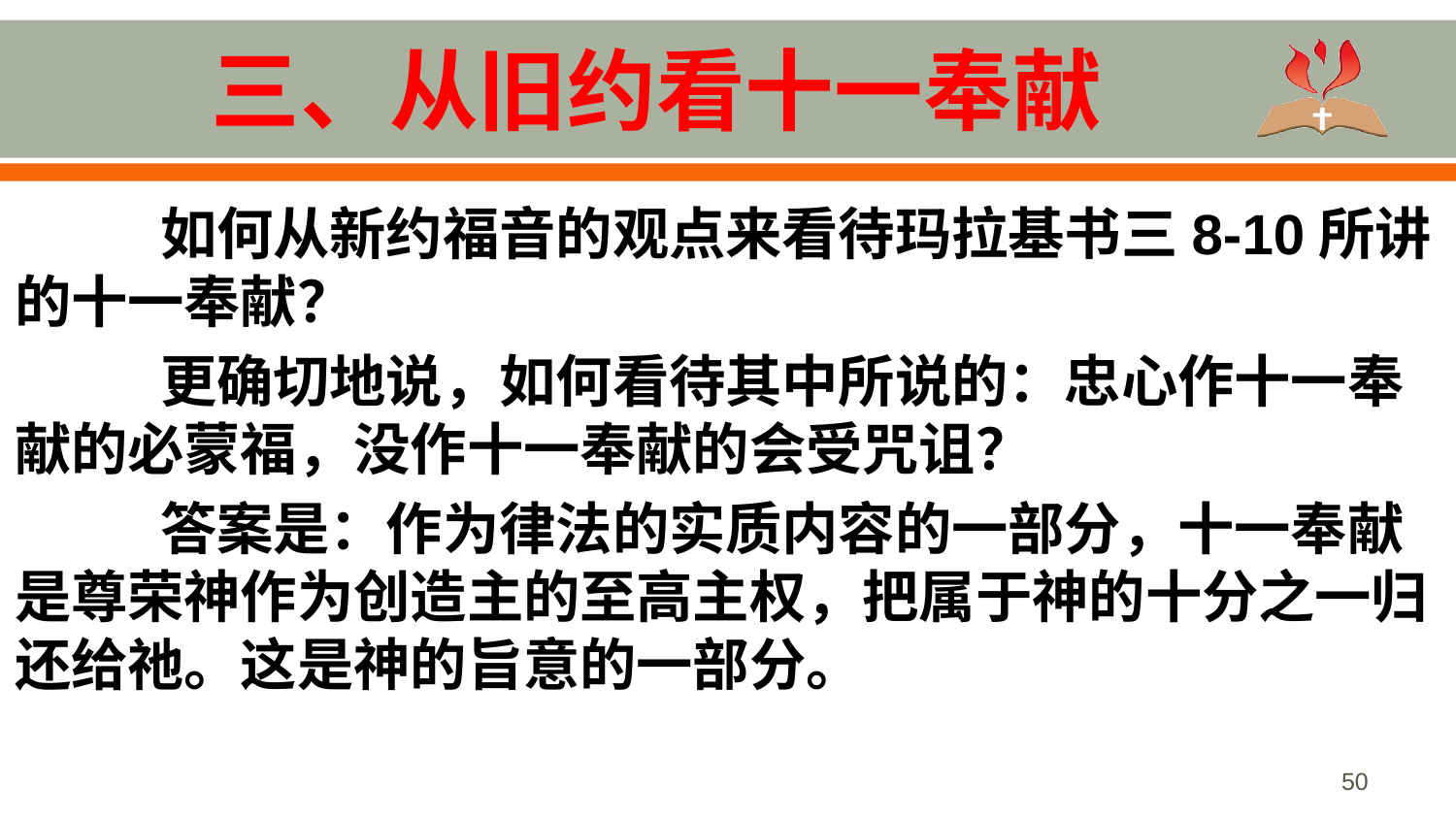

# 三、从旧约看十一奉献
	如何从新约福音的观点来看待玛拉基书三8-10所讲的十一奉献？
	更确切地说，如何看待其中所说的：忠心作十一奉献的必蒙福，没作十一奉献的会受咒诅？
	答案是：作为律法的实质内容的一部分，十一奉献是尊荣神作为创造主的至高主权，把属于神的十分之一归还给祂。这是神的旨意的一部分。
50